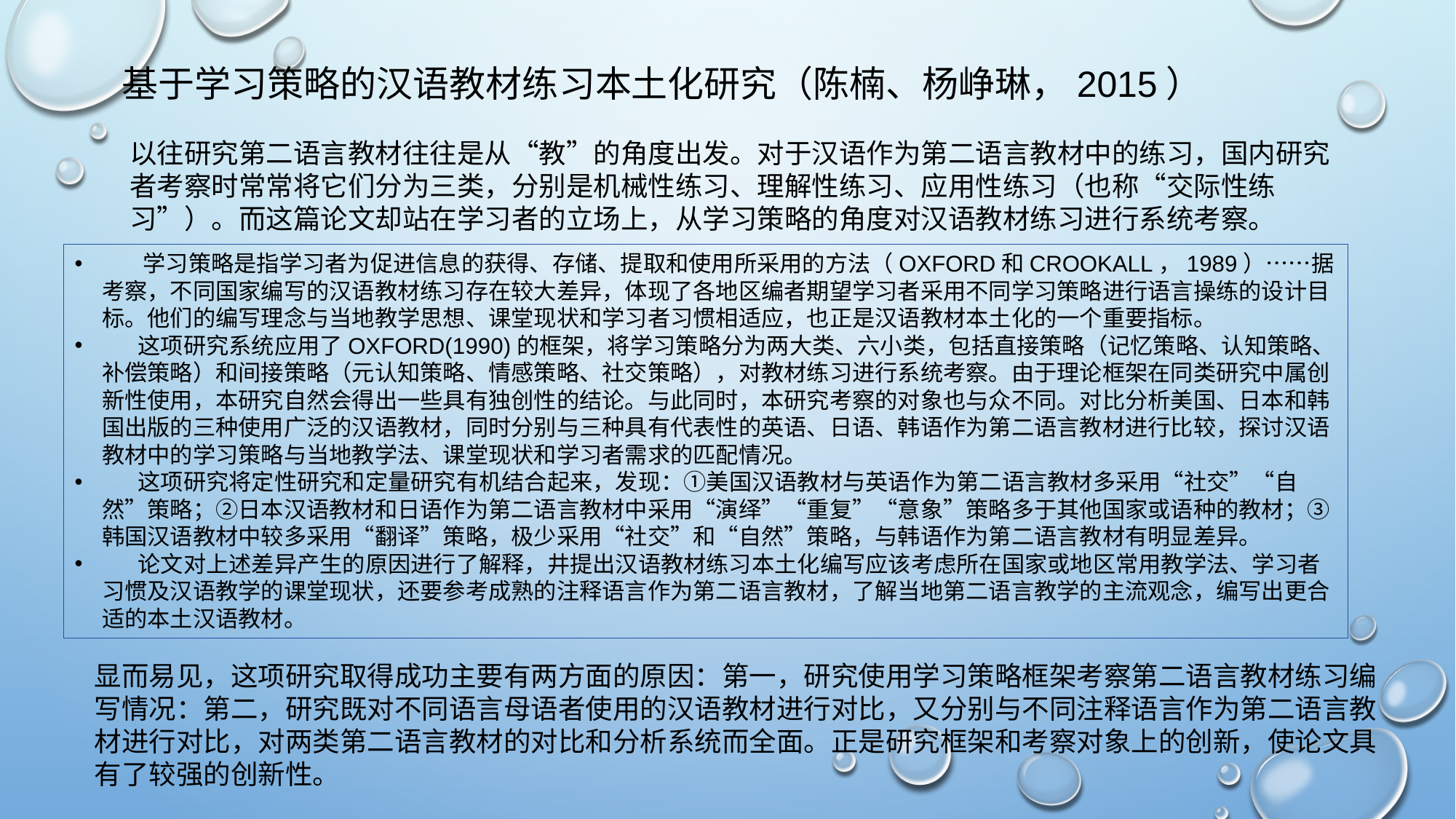

# 基于学习策略的汉语教材练习本土化研究（陈楠、杨峥琳，2015）
以往研究第二语言教材往往是从“教”的角度出发。对于汉语作为第二语言教材中的练习，国内研究者考察时常常将它们分为三类，分别是机械性练习、理解性练习、应用性练习（也称“交际性练习”）。而这篇论文却站在学习者的立场上，从学习策略的角度对汉语教材练习进行系统考察。

       学习策略是指学习者为促进信息的获得、存储、提取和使用所采用的方法（Oxford和Crookall，1989）……据考察，不同国家编写的汉语教材练习存在较大差异，体现了各地区编者期望学习者采用不同学习策略进行语言操练的设计目标。他们的编写理念与当地教学思想、课堂现状和学习者习惯相适应，也正是汉语教材本土化的一个重要指标。
      这项研究系统应用了Oxford(1990)的框架，将学习策略分为两大类、六小类，包括直接策略（记忆策略、认知策略、补偿策略）和间接策略（元认知策略、情感策略、社交策略），对教材练习进行系统考察。由于理论框架在同类研究中属创新性使用，本研究自然会得出一些具有独创性的结论。与此同时，本研究考察的对象也与众不同。对比分析美国、日本和韩国出版的三种使用广泛的汉语教材，同时分别与三种具有代表性的英语、日语、韩语作为第二语言教材进行比较，探讨汉语教材中的学习策略与当地教学法、课堂现状和学习者需求的匹配情况。
      这项研究将定性研究和定量研究有机结合起来，发现：①美国汉语教材与英语作为第二语言教材多采用“社交”“自然”策略；②日本汉语教材和日语作为第二语言教材中采用“演绎”“重复”“意象”策略多于其他国家或语种的教材；③韩国汉语教材中较多采用“翻译”策略，极少采用“社交”和“自然”策略，与韩语作为第二语言教材有明显差异。
      论文对上述差异产生的原因进行了解释，井提出汉语教材练习本土化编写应该考虑所在国家或地区常用教学法、学习者习惯及汉语教学的课堂现状，还要参考成熟的注释语言作为第二语言教材，了解当地第二语言教学的主流观念，编写出更合适的本土汉语教材。
显而易见，这项研究取得成功主要有两方面的原因：第一，研究使用学习策略框架考察第二语言教材练习编写情况：第二，研究既对不同语言母语者使用的汉语教材进行对比，又分别与不同注释语言作为第二语言教材进行对比，对两类第二语言教材的对比和分析系统而全面。正是研究框架和考察对象上的创新，使论文具有了较强的创新性。